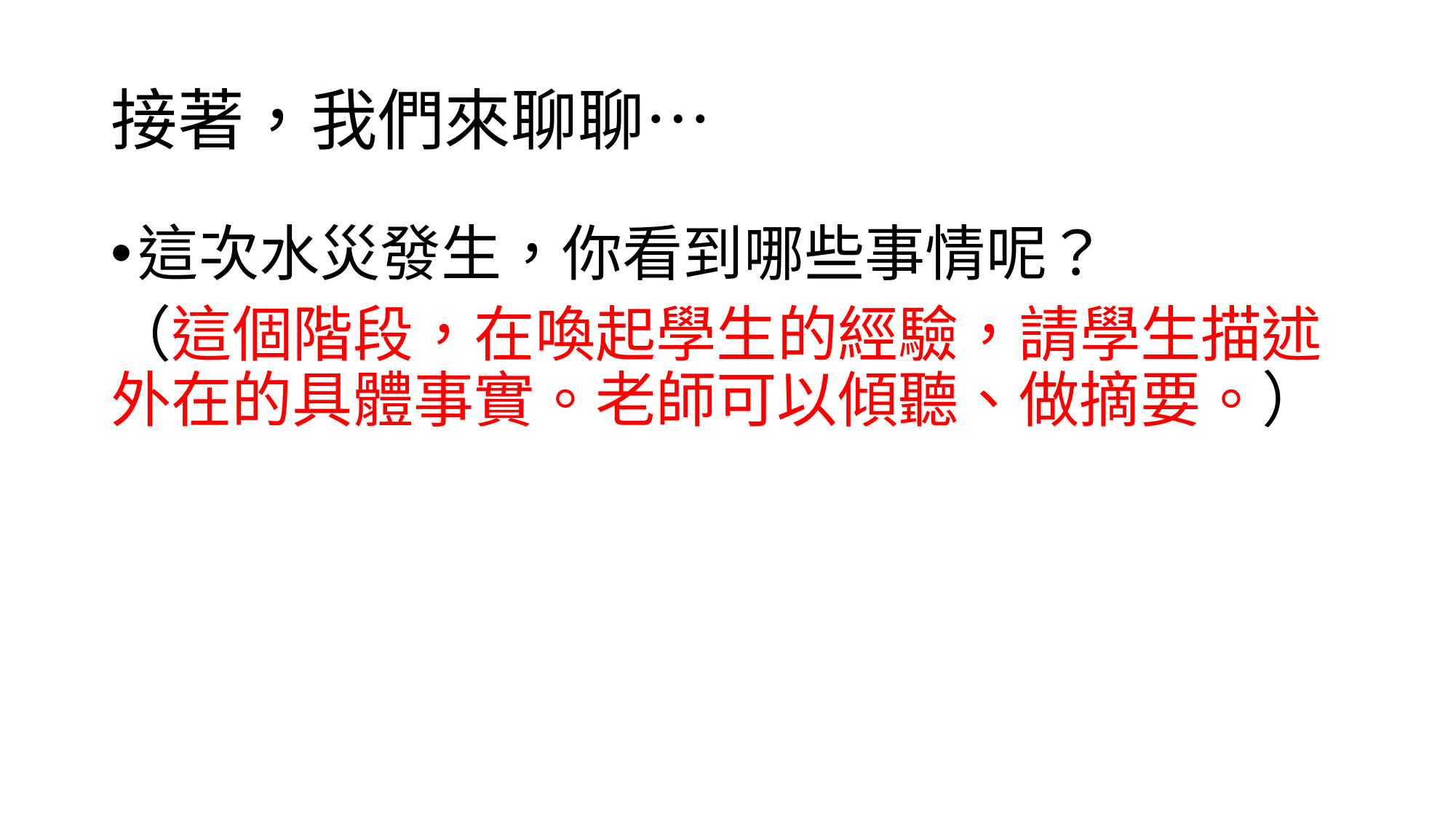

# 接著，我們來聊聊…
這次水災發生，你看到哪些事情呢？
（這個階段，在喚起學生的經驗，請學生描述外在的具體事實。老師可以傾聽、做摘要。）